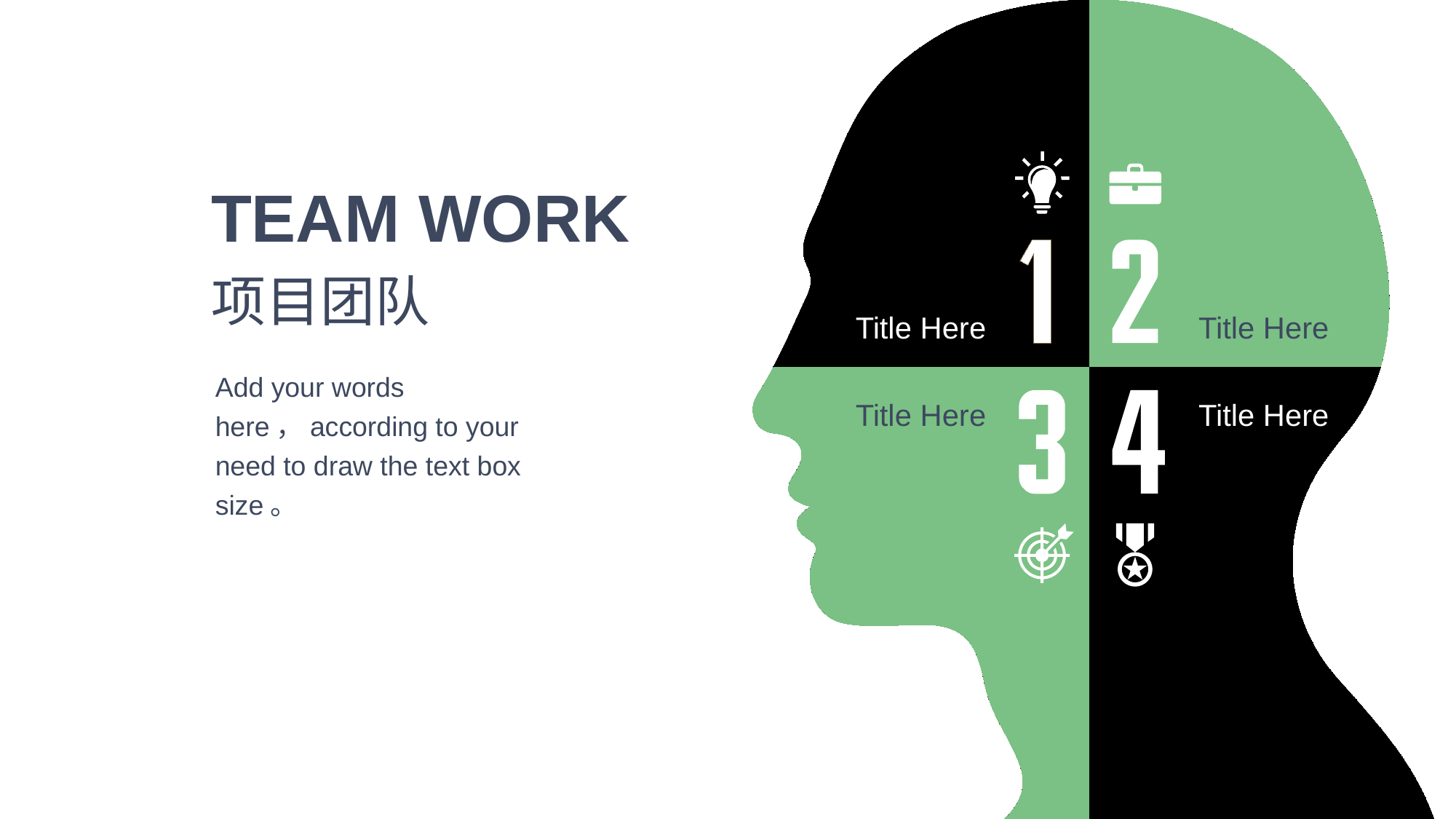

TEAM WORK
项目团队

Title Here
Title Here
Add your words here，according to your need to draw the text box size。
Title Here

Title Here